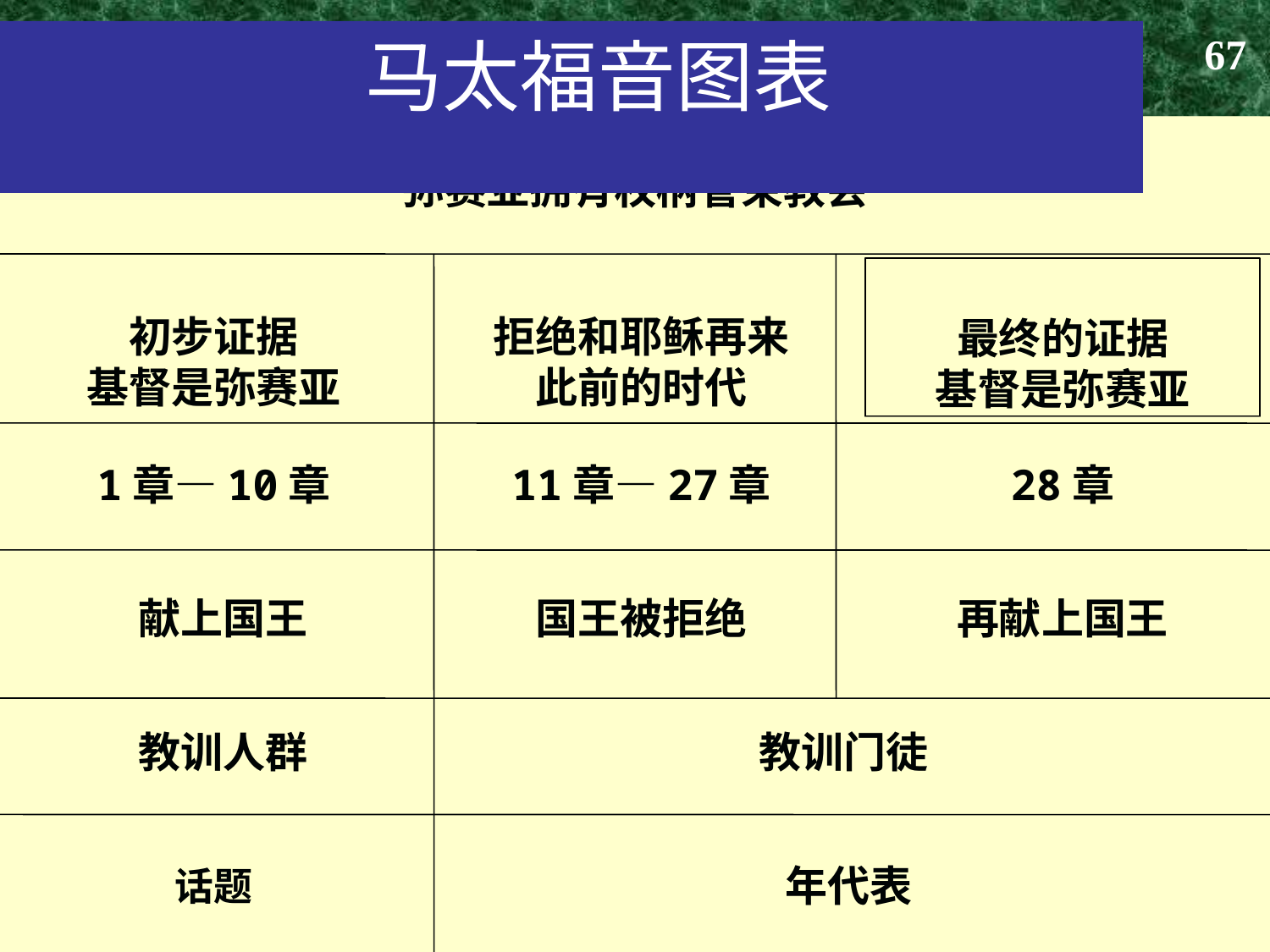

马太福音图表
67

弥赛亚拥有权柄管束教会

初步证据
基督是弥赛亚

拒绝和耶稣再来
此前的时代

最终的证据
基督是弥赛亚

1章—10章

11章—27章

28章

 献上国王
国王被拒绝
再献上国王
 教训人群
教训门徒

话题

年代表